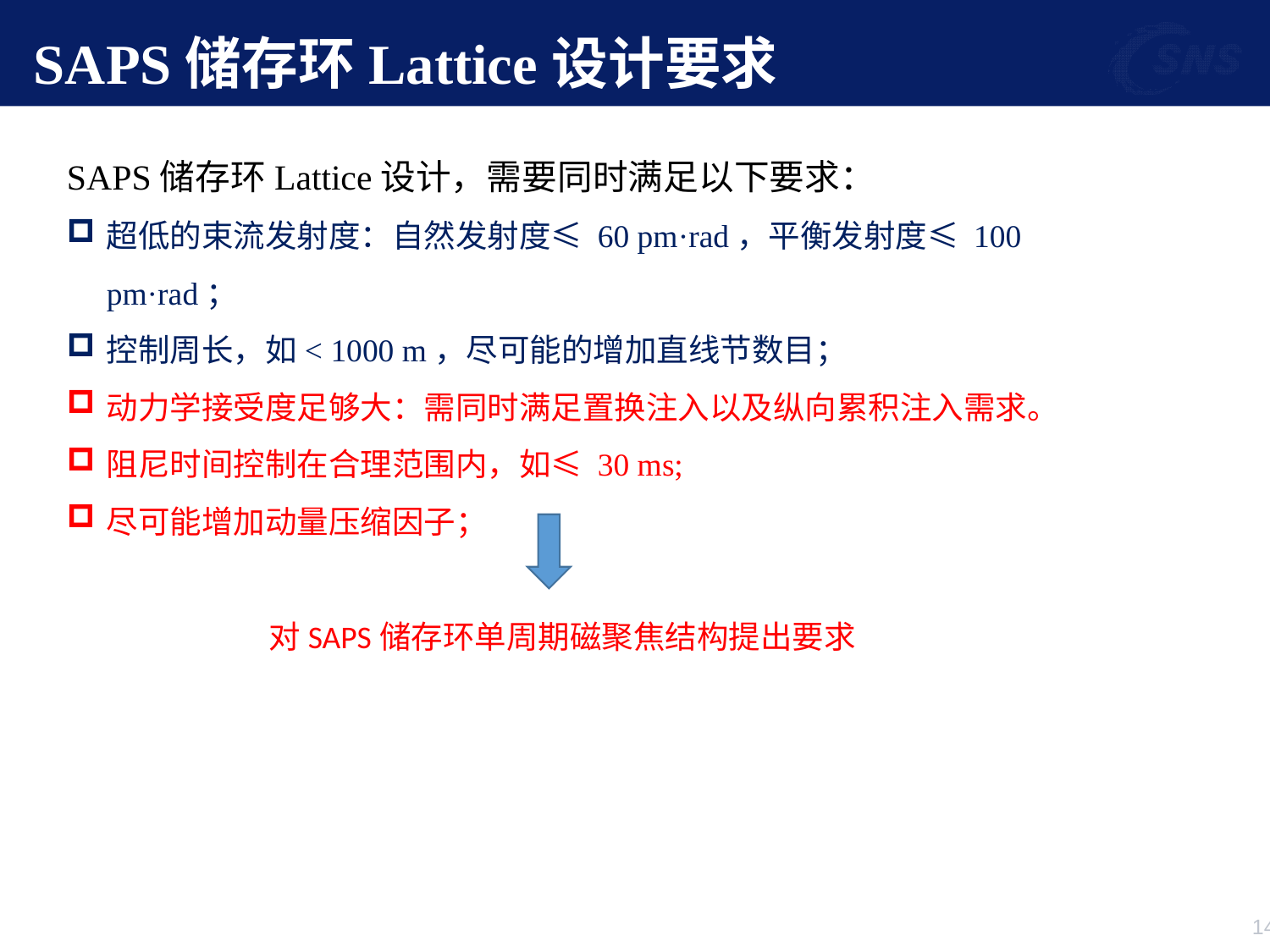

# SAPS储存环Lattice设计要求
SAPS储存环Lattice设计，需要同时满足以下要求：
超低的束流发射度：自然发射度≤ 60 pm·rad，平衡发射度≤ 100 pm·rad；
控制周长，如< 1000 m，尽可能的增加直线节数目；
动力学接受度足够大：需同时满足置换注入以及纵向累积注入需求。
阻尼时间控制在合理范围内，如≤ 30 ms;
尽可能增加动量压缩因子；

对SAPS储存环单周期磁聚焦结构提出要求